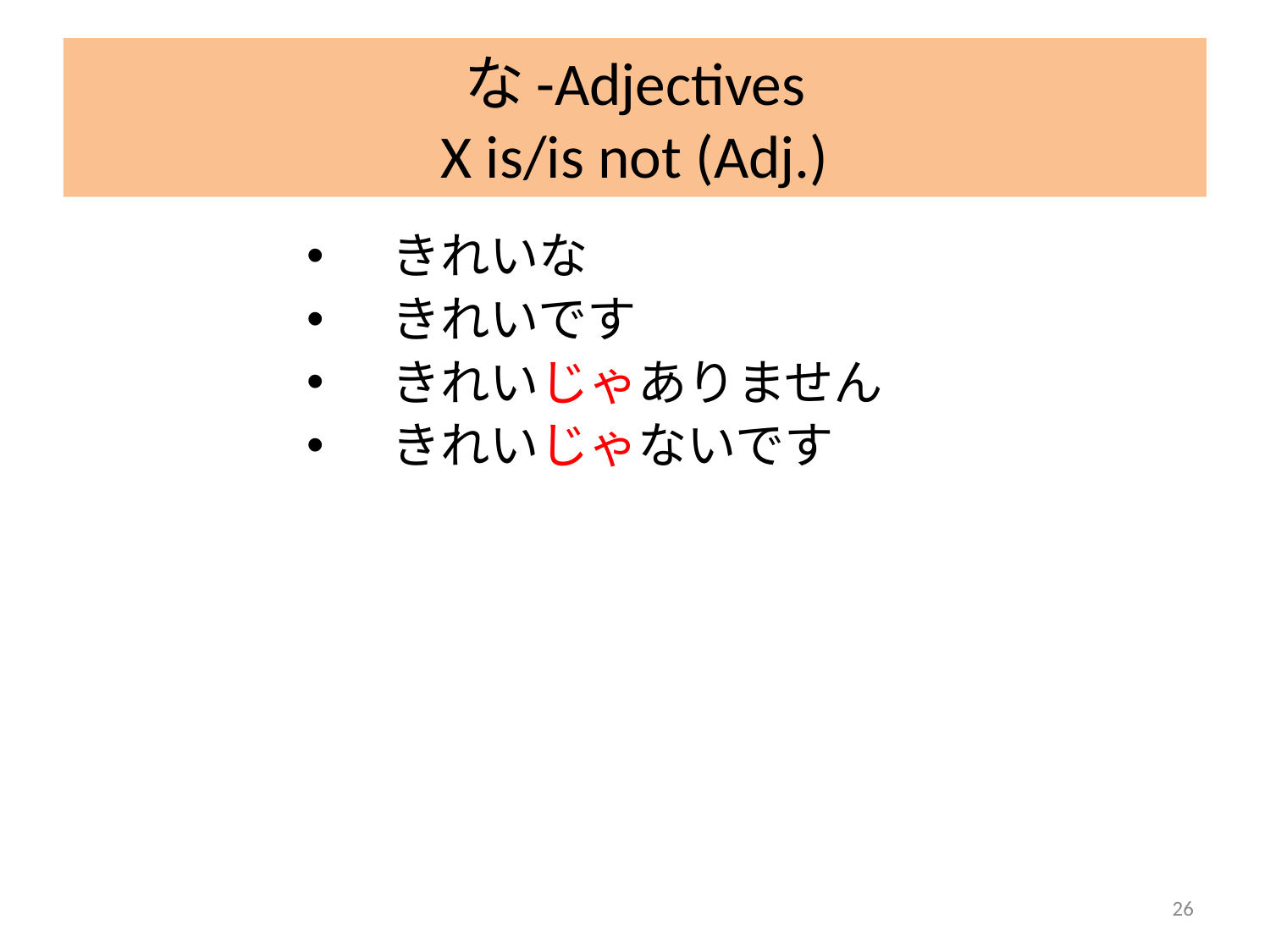

な-Adjectives
X is/is not (Adj.)

きれいな
きれいです
きれいじゃありません
きれいじゃないです

26